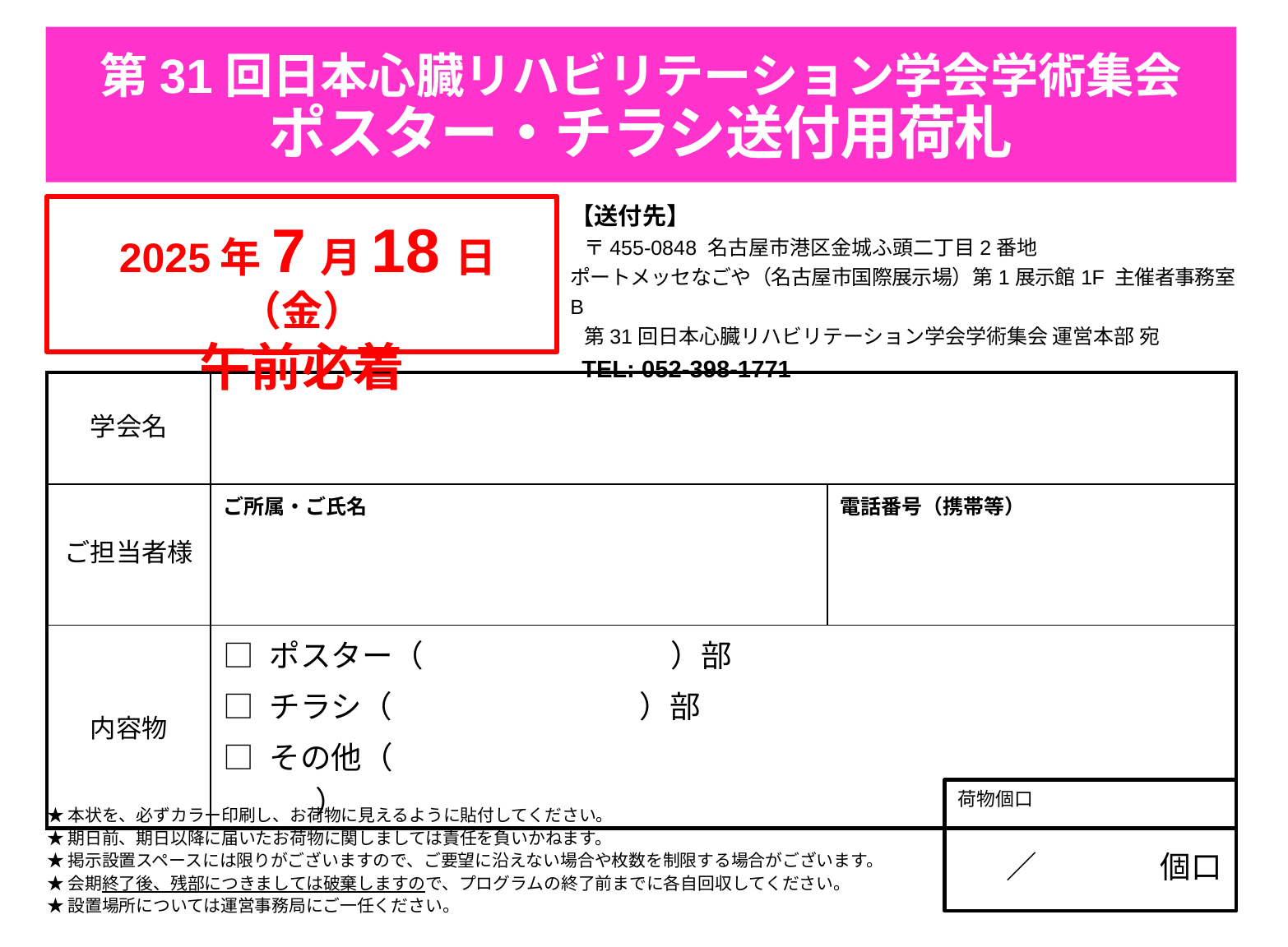

第31回日本心臓リハビリテーション学会学術集会
ポスター・チラシ送付用荷札
【送付先】
  〒455-0848 名古屋市港区金城ふ頭二丁目2番地
ポートメッセなごや（名古屋市国際展示場）第1展示館1F 主催者事務室B
  第31回日本心臓リハビリテーション学会学術集会 運営本部 宛
  TEL: 052-398-1771
 2025年7月18日（金）
午前必着
| 学会名 |  |  |
| --- | --- | --- |
| ご担当者様 | ご所属・ご氏名 | 電話番号（携帯等） |
| 内容物 | □ ポスター（　　　　　　　　）部 □ チラシ（　　　　　　　　）部 □ その他（　　　　　　　　　　　　　　　　　　　　　　　　　　　　　） |  |

荷物個口
★本状を、必ずカラー印刷し、お荷物に見えるように貼付してください。
★期日前、期日以降に届いたお荷物に関しましては責任を負いかねます。
★掲示設置スペースには限りがございますので、ご要望に沿えない場合や枚数を制限する場合がございます。
★会期終了後、残部につきましては破棄しますので、プログラムの終了前までに各自回収してください。
★設置場所については運営事務局にご一任ください。
／　　　　個口